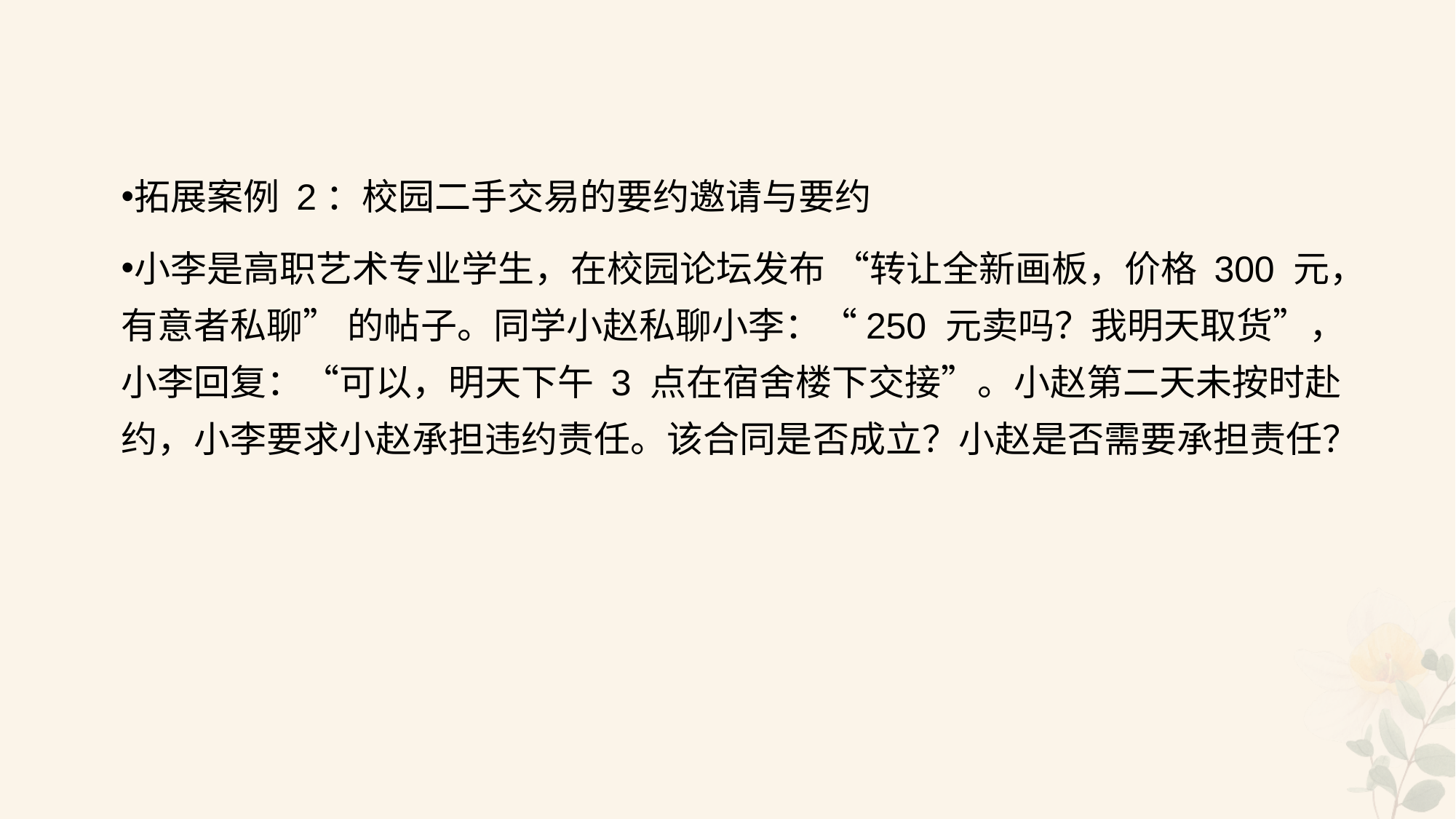

#
拓展案例 2：校园二手交易的要约邀请与要约
小李是高职艺术专业学生，在校园论坛发布 “转让全新画板，价格 300 元，有意者私聊” 的帖子。同学小赵私聊小李：“250 元卖吗？我明天取货”，小李回复：“可以，明天下午 3 点在宿舍楼下交接”。小赵第二天未按时赴约，小李要求小赵承担违约责任。该合同是否成立？小赵是否需要承担责任？